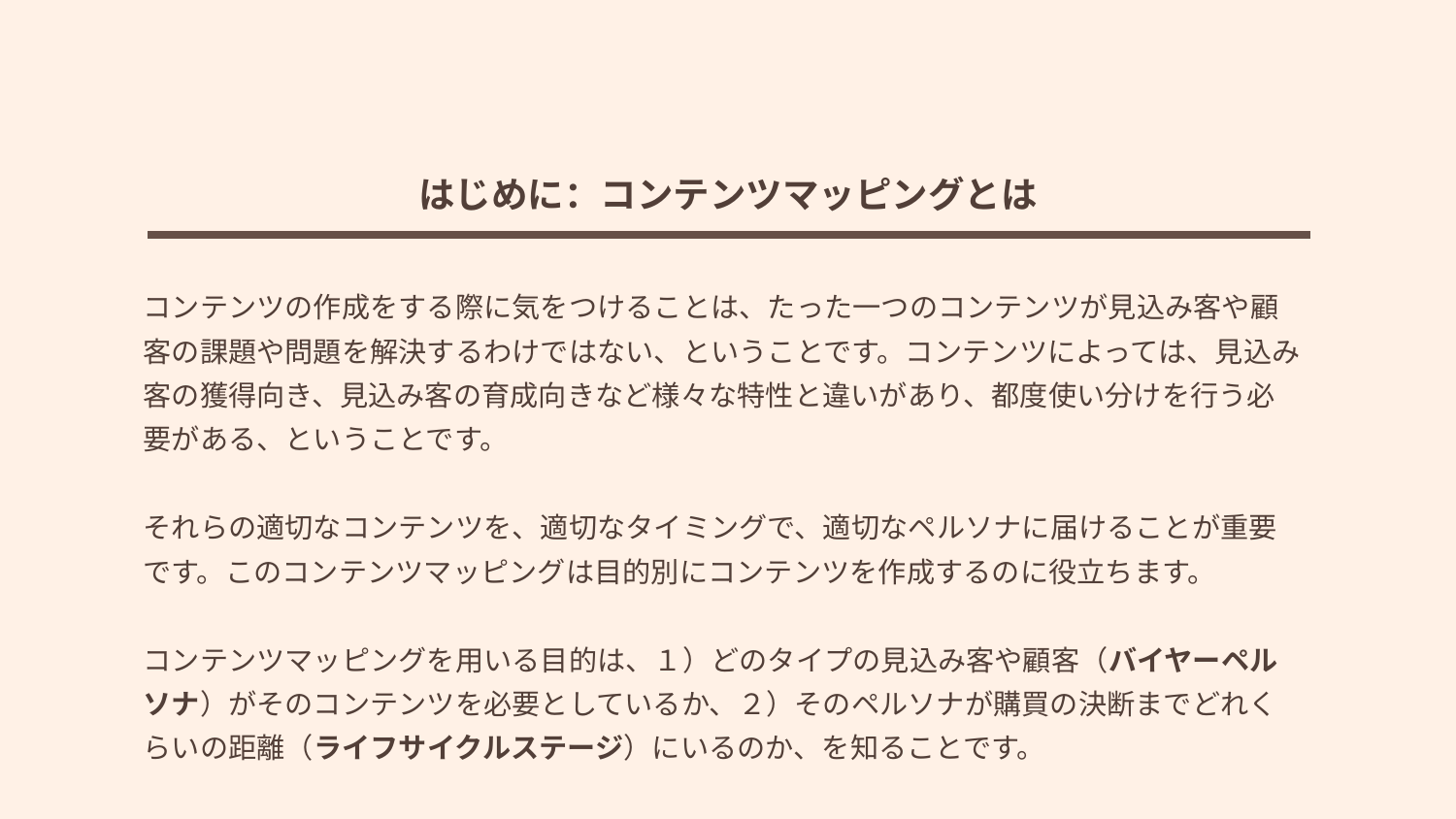

はじめに：コンテンツマッピングとは
コンテンツの作成をする際に気をつけることは、たった一つのコンテンツが見込み客や顧客の課題や問題を解決するわけではない、ということです。コンテンツによっては、見込み客の獲得向き、見込み客の育成向きなど様々な特性と違いがあり、都度使い分けを行う必要がある、ということです。

それらの適切なコンテンツを、適切なタイミングで、適切なペルソナに届けることが重要です。このコンテンツマッピングは目的別にコンテンツを作成するのに役立ちます。

コンテンツマッピングを用いる目的は、１）どのタイプの見込み客や顧客（バイヤーペルソナ）がそのコンテンツを必要としているか、２）そのペルソナが購買の決断までどれくらいの距離（ライフサイクルステージ）にいるのか、を知ることです。